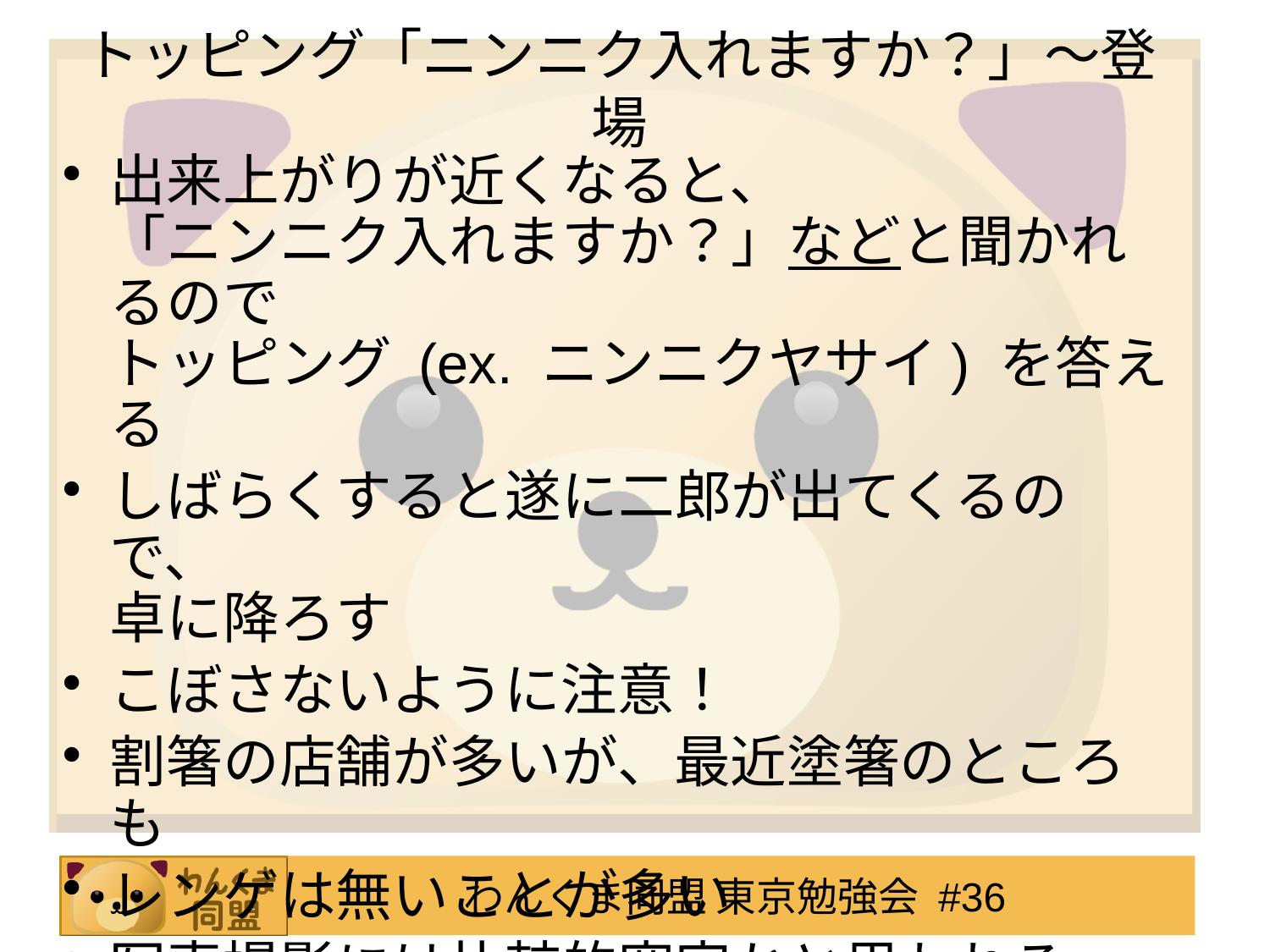

# トッピング「ニンニク入れますか？」～登場
出来上がりが近くなると、
「ニンニク入れますか？」などと聞かれるので
トッピング (ex. ニンニクヤサイ) を答える
しばらくすると遂に二郎が出てくるので、
卓に降ろす
こぼさないように注意！
割箸の店舗が多いが、最近塗箸のところも
レンゲは無いことが多い
写真撮影には比較的寛容かと思われる